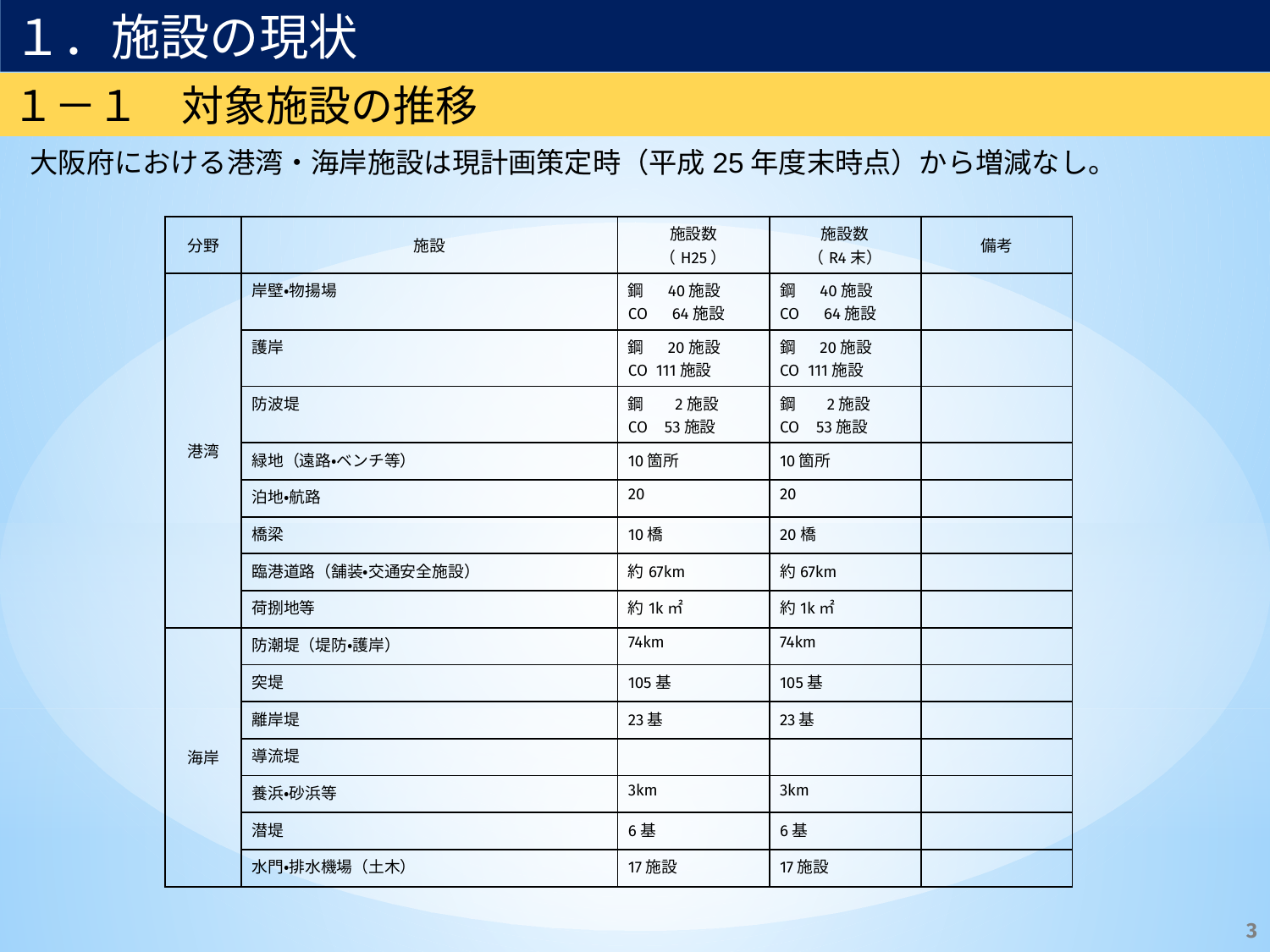

１．施設の現状
１－１　対象施設の推移
大阪府における港湾・海岸施設は現計画策定時（平成25年度末時点）から増減なし。
| 分野 | 施設 | 施設数 （H25） | 施設数 （R4末） | 備考 |
| --- | --- | --- | --- | --- |
| 港湾 | 岸壁・物揚場 | 鋼　 40施設 CO　64施設 | 鋼　 40施設 CO　64施設 |  |
|  | 護岸 | 鋼　 20施設 CO 111施設 | 鋼　 20施設 CO 111施設 |  |
|  | 防波堤 | 鋼　 2施設 CO 53施設 | 鋼　 2施設 CO 53施設 |  |
|  | 緑地（遠路・ベンチ等） | 10箇所 | 10箇所 |  |
|  | 泊地・航路 | 20 | 20 |  |
|  | 橋梁 | 10橋 | 20橋 |  |
|  | 臨港道路（舗装・交通安全施設） | 約67km | 約67km |  |
|  | 荷捌地等 | 約1k㎡ | 約1k㎡ |  |
| 海岸 | 防潮堤（堤防・護岸） | 74km | 74km |  |
|  | 突堤 | 105基 | 105基 |  |
|  | 離岸堤 | 23基 | 23基 |  |
|  | 導流堤 |  |  |  |
|  | 養浜・砂浜等 | 3km | 3km |  |
|  | 潜堤 | 6基 | 6基 |  |
|  | 水門・排水機場（土木） | 17施設 | 17施設 |  |
3